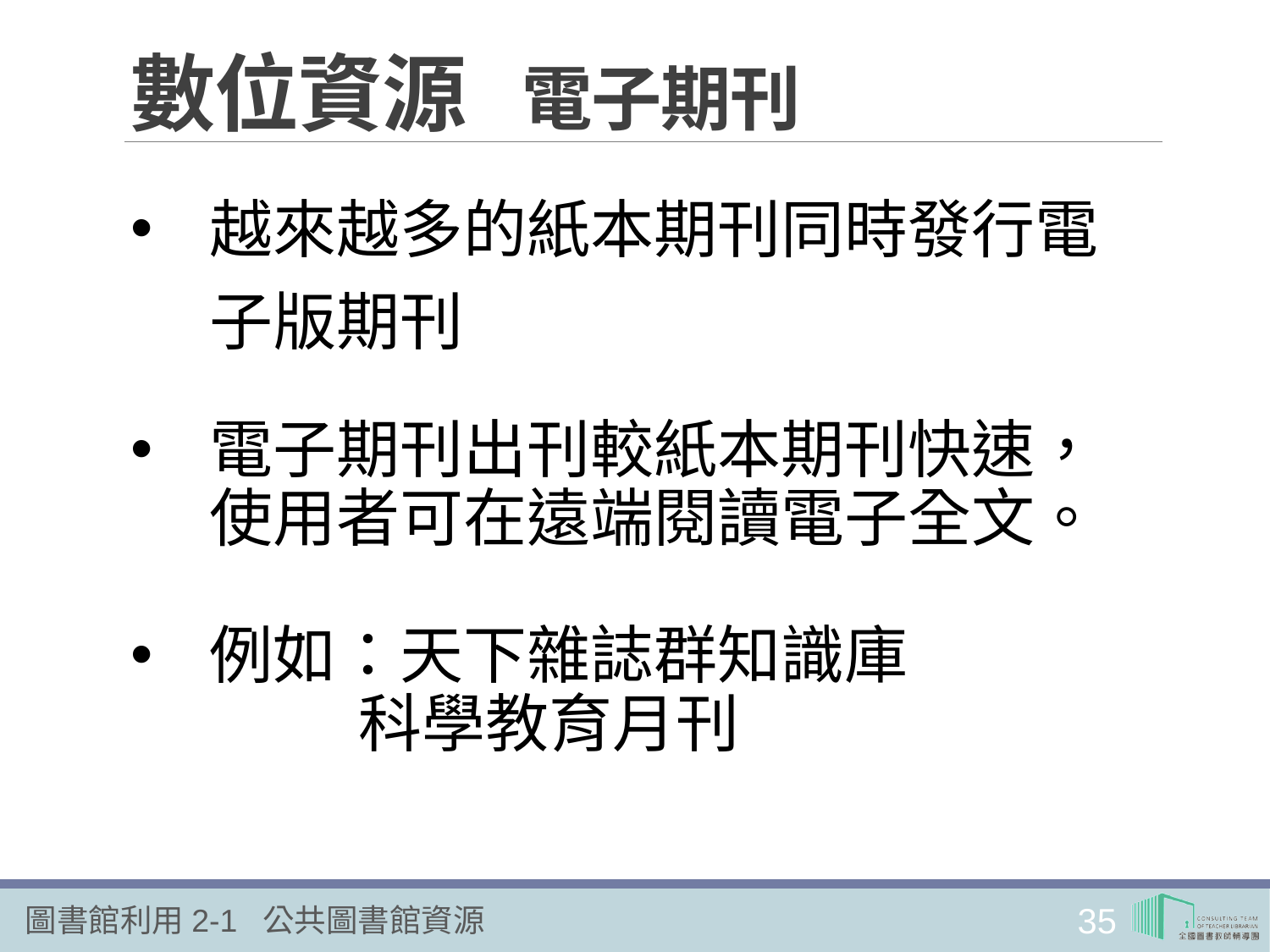

數位資源   電子期刊
越來越多的紙本期刊同時發行電子版期刊
電子期刊出刊較紙本期刊快速，使用者可在遠端閱讀電子全文。
例如：天下雜誌群知識庫
               科學教育月刊